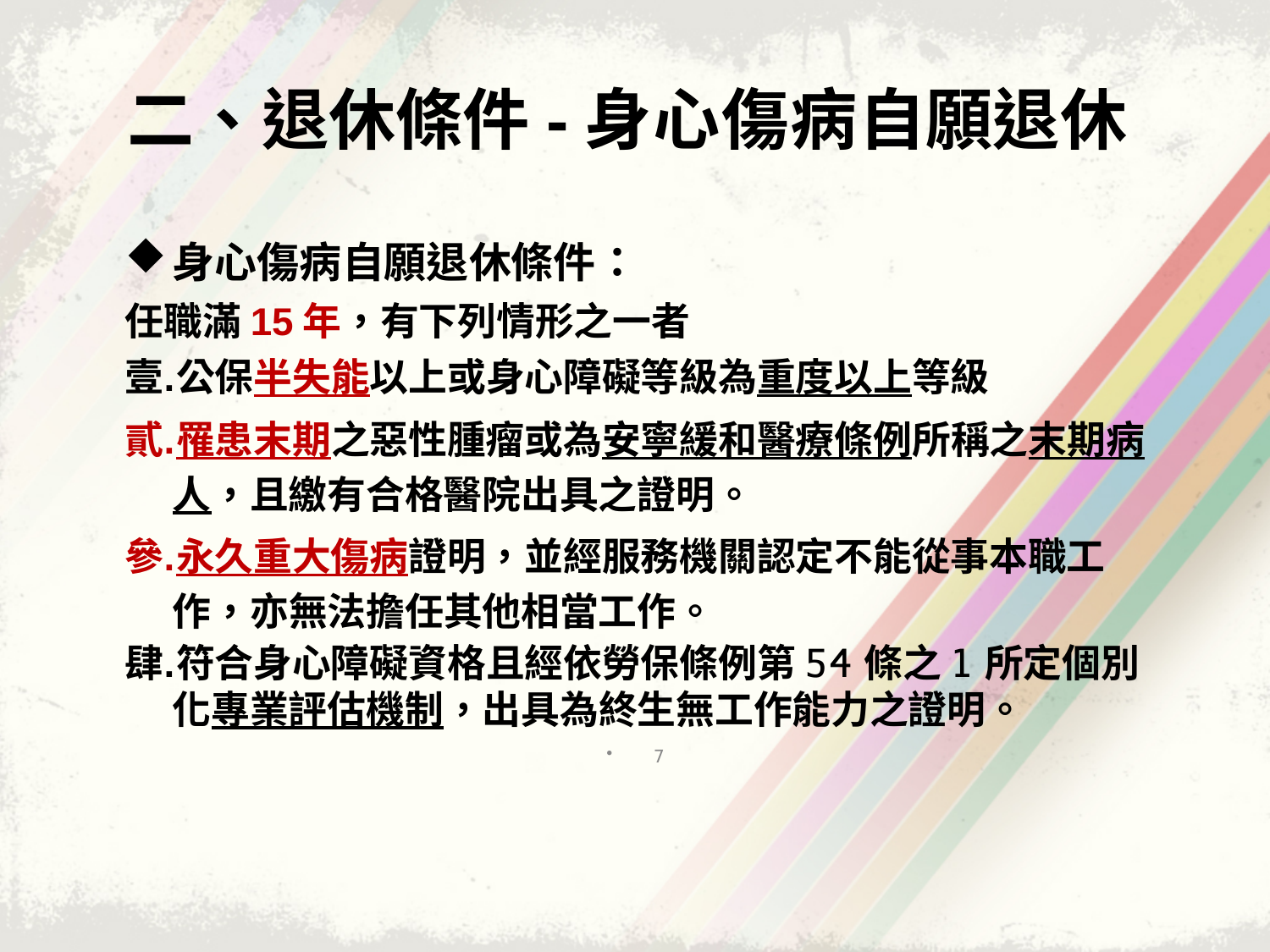

# 二、退休條件-身心傷病自願退休
身心傷病自願退休條件：
任職滿15年，有下列情形之一者
公保半失能以上或身心障礙等級為重度以上等級
罹患末期之惡性腫瘤或為安寧緩和醫療條例所稱之末期病人，且繳有合格醫院出具之證明。
永久重大傷病證明，並經服務機關認定不能從事本職工作，亦無法擔任其他相當工作。
符合身心障礙資格且經依勞保條例第54條之1所定個別化專業評估機制，出具為終生無工作能力之證明。
7